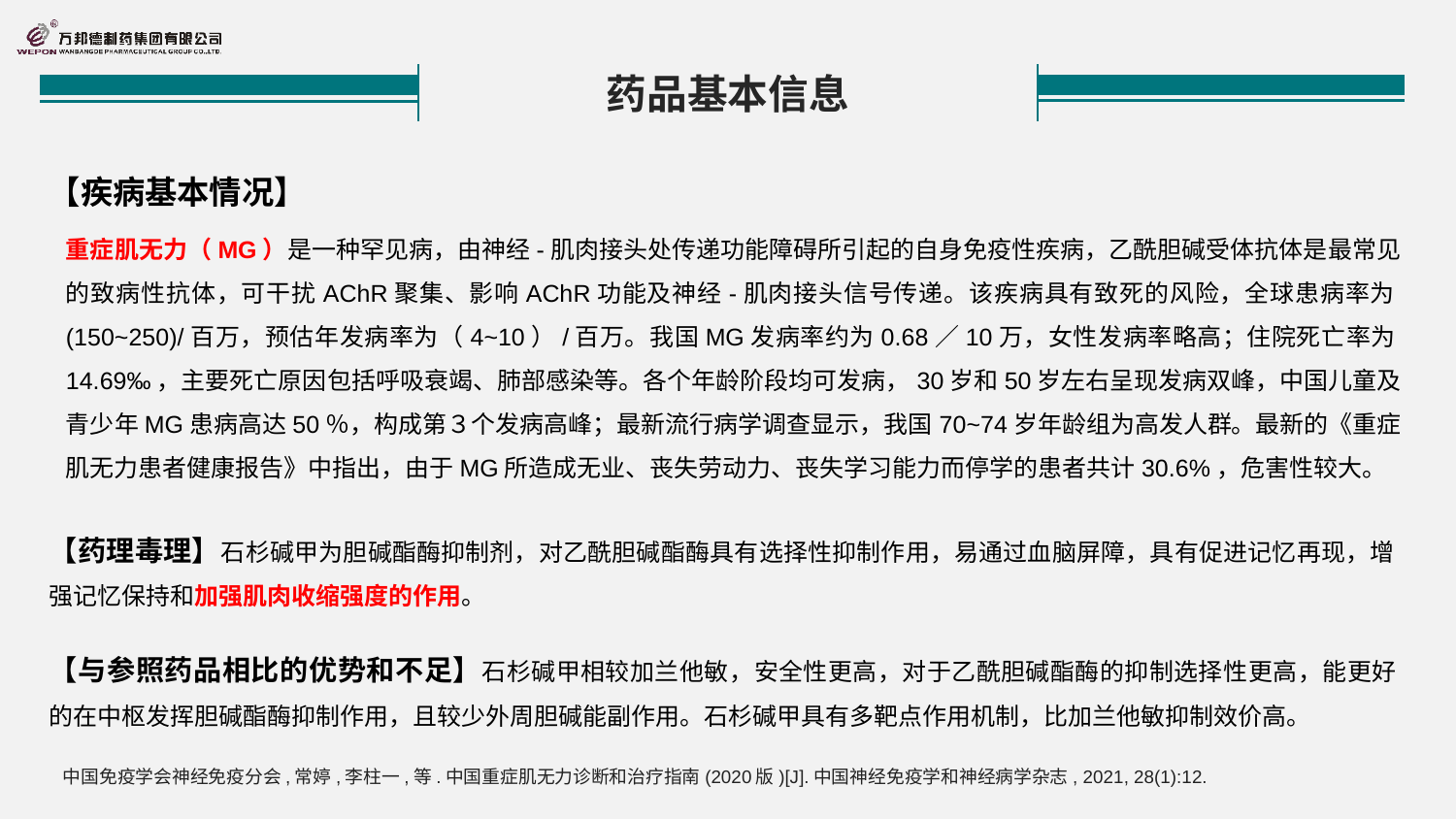

药品基本信息
 【疾病基本情况】
重症肌无力（MG）是一种罕见病，由神经-肌肉接头处传递功能障碍所引起的自身免疫性疾病，乙酰胆碱受体抗体是最常见的致病性抗体，可干扰AChR聚集、影响AChR功能及神经-肌肉接头信号传递。该疾病具有致死的风险，全球患病率为(150~250)/百万，预估年发病率为（4~10）/百万。我国MG发病率约为0.68／10万，女性发病率略高；住院死亡率为14.69‰，主要死亡原因包括呼吸衰竭、肺部感染等。各个年龄阶段均可发病，30岁和50岁左右呈现发病双峰，中国儿童及青少年MG患病高达50％，构成第３个发病高峰；最新流行病学调查显示，我国70~74岁年龄组为高发人群。最新的《重症肌无力患者健康报告》中指出，由于MG所造成无业、丧失劳动力、丧失学习能力而停学的患者共计30.6%，危害性较大。
【药理毒理】石杉碱甲为胆碱酯酶抑制剂，对乙酰胆碱酯酶具有选择性抑制作用，易通过血脑屏障，具有促进记忆再现，增强记忆保持和加强肌肉收缩强度的作用。
【与参照药品相比的优势和不足】石杉碱甲相较加兰他敏，安全性更高，对于乙酰胆碱酯酶的抑制选择性更高，能更好的在中枢发挥胆碱酯酶抑制作用，且较少外周胆碱能副作用。石杉碱甲具有多靶点作用机制，比加兰他敏抑制效价高。
中国免疫学会神经免疫分会,常婷,李柱一,等.中国重症肌无力诊断和治疗指南(2020版)[J].中国神经免疫学和神经病学杂志, 2021, 28(1):12.